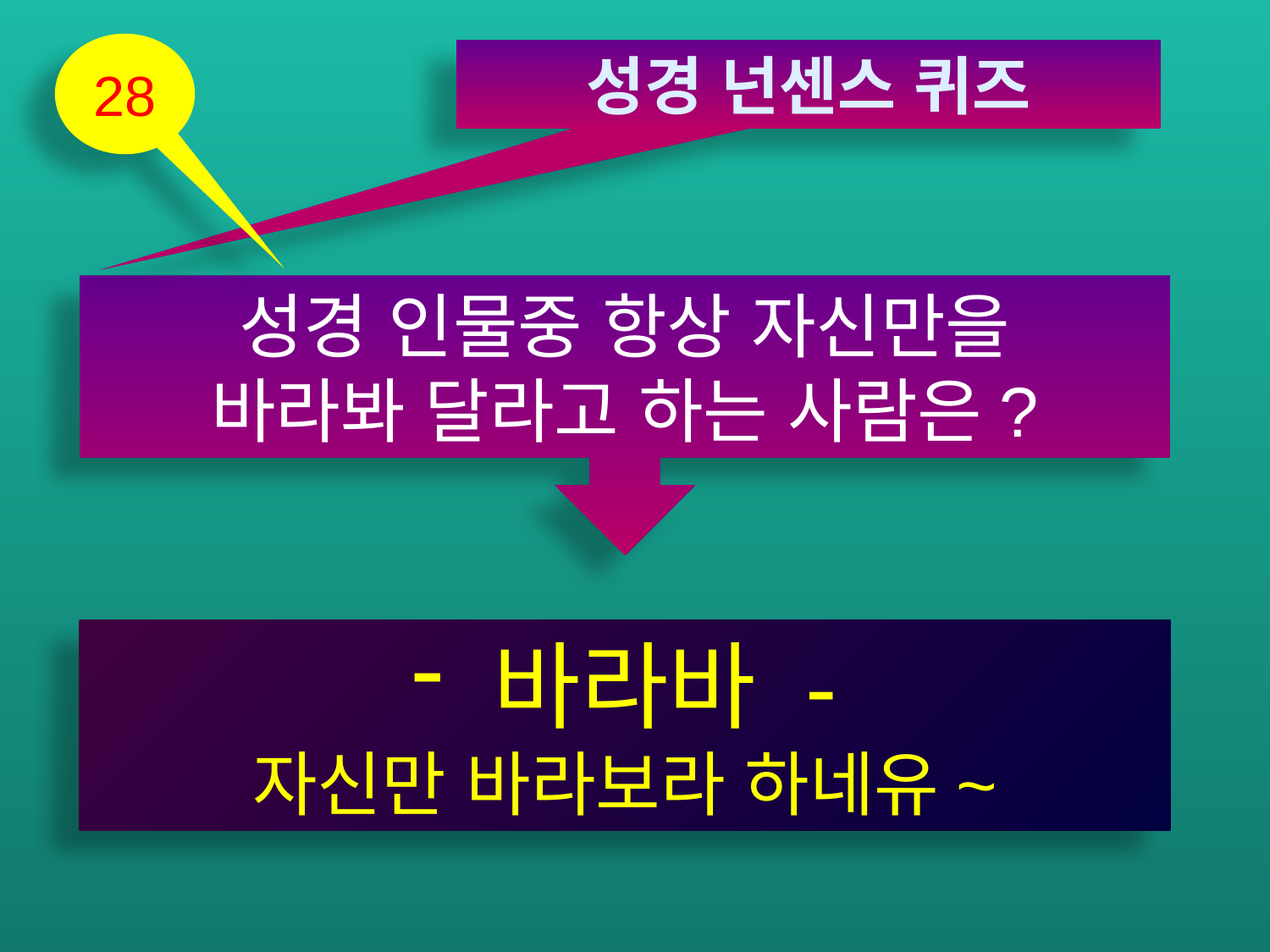

28
성경 넌센스 퀴즈
성경 인물중 항상 자신만을
바라봐 달라고 하는 사람은?
 바라바 -
자신만 바라보라 하네유~